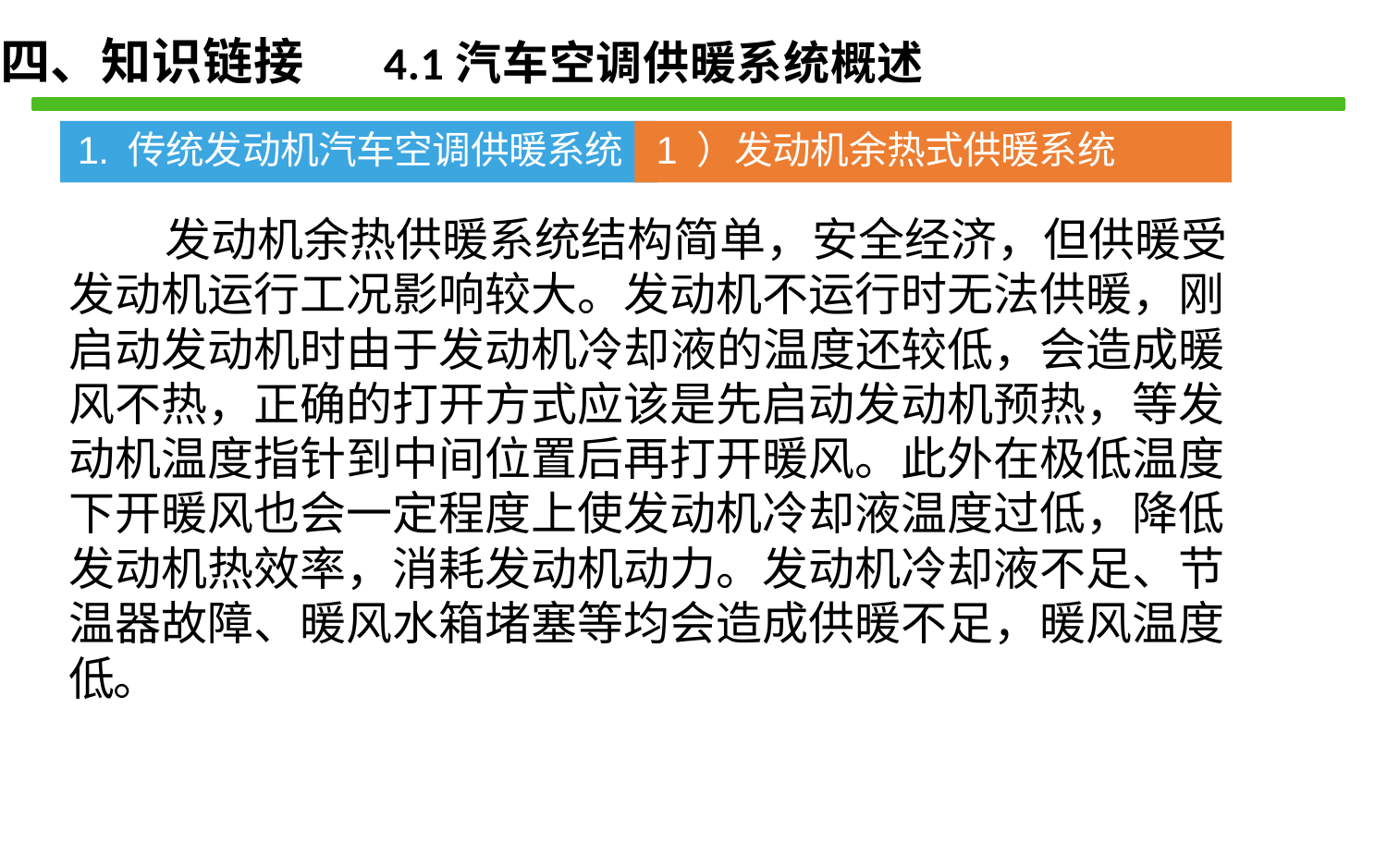

四、知识链接     4.1汽车空调供暖系统概述

1. 传统发动机汽车空调供暖系统   1 ）发动机余热式供暖系统

发动机余热供暖系统结构简单，安全经济，但供暖受 发动机运行工况影响较大。发动机不运行时无法供暖，刚 启动发动机时由于发动机冷却液的温度还较低，会造成暖 风不热，正确的打开方式应该是先启动发动机预热，等发 动机温度指针到中间位置后再打开暖风。此外在极低温度 下开暖风也会一定程度上使发动机冷却液温度过低，降低 发动机热效率，消耗发动机动力。发动机冷却液不足、节 温器故障、暖风水箱堵塞等均会造成供暖不足，暖风温度 低。